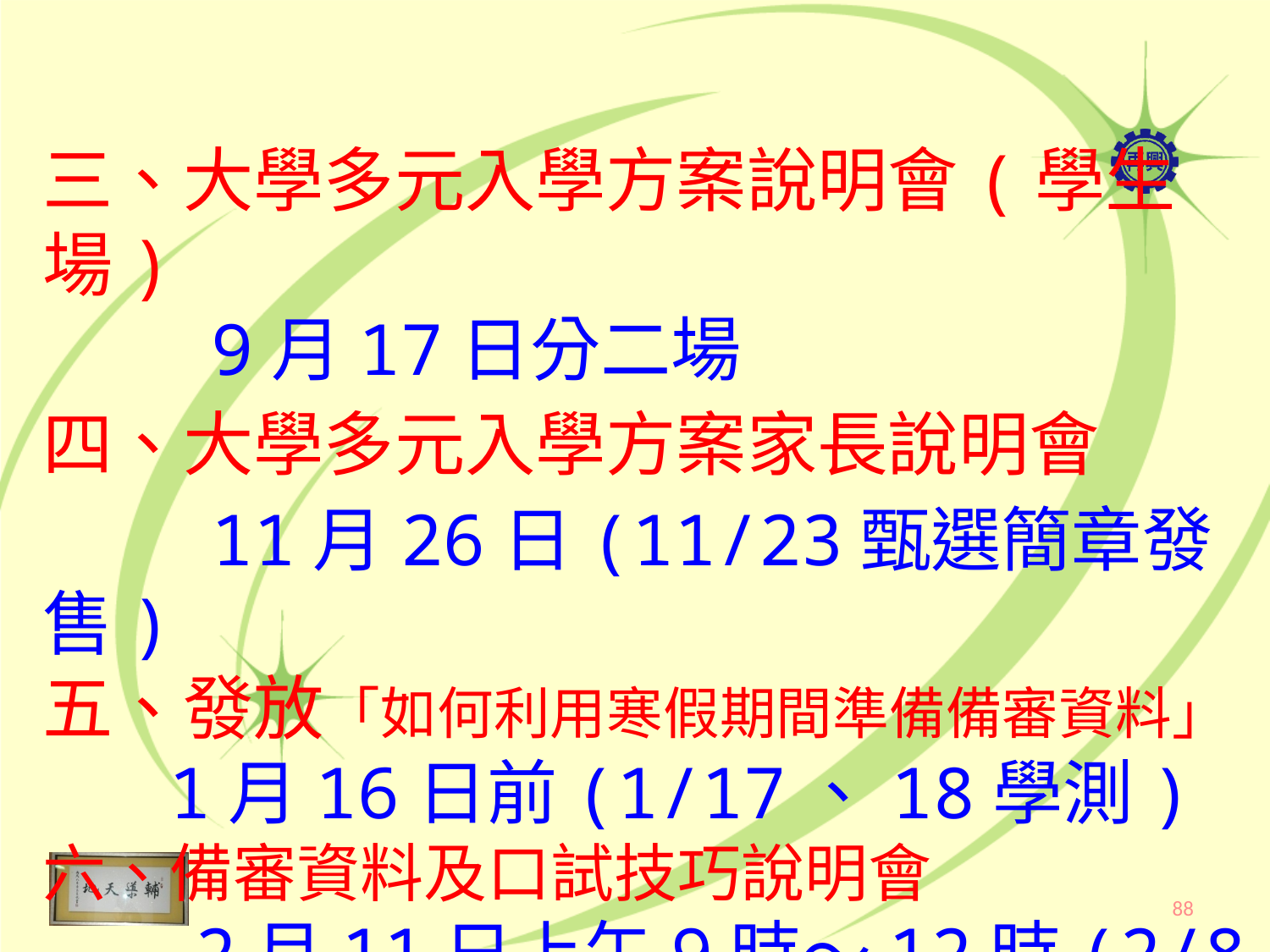

三、大學多元入學方案說明會(學生場)
    9月17日分二場
四、大學多元入學方案家長說明會
    11月26日(11/23甄選簡章發售)
五、發放「如何利用寒假期間準備備審資料」
　　1月16日前(1/17、18學測)
六、備審資料及口試技巧說明會
    2月11日上午9時～12時(2/8開學)

88